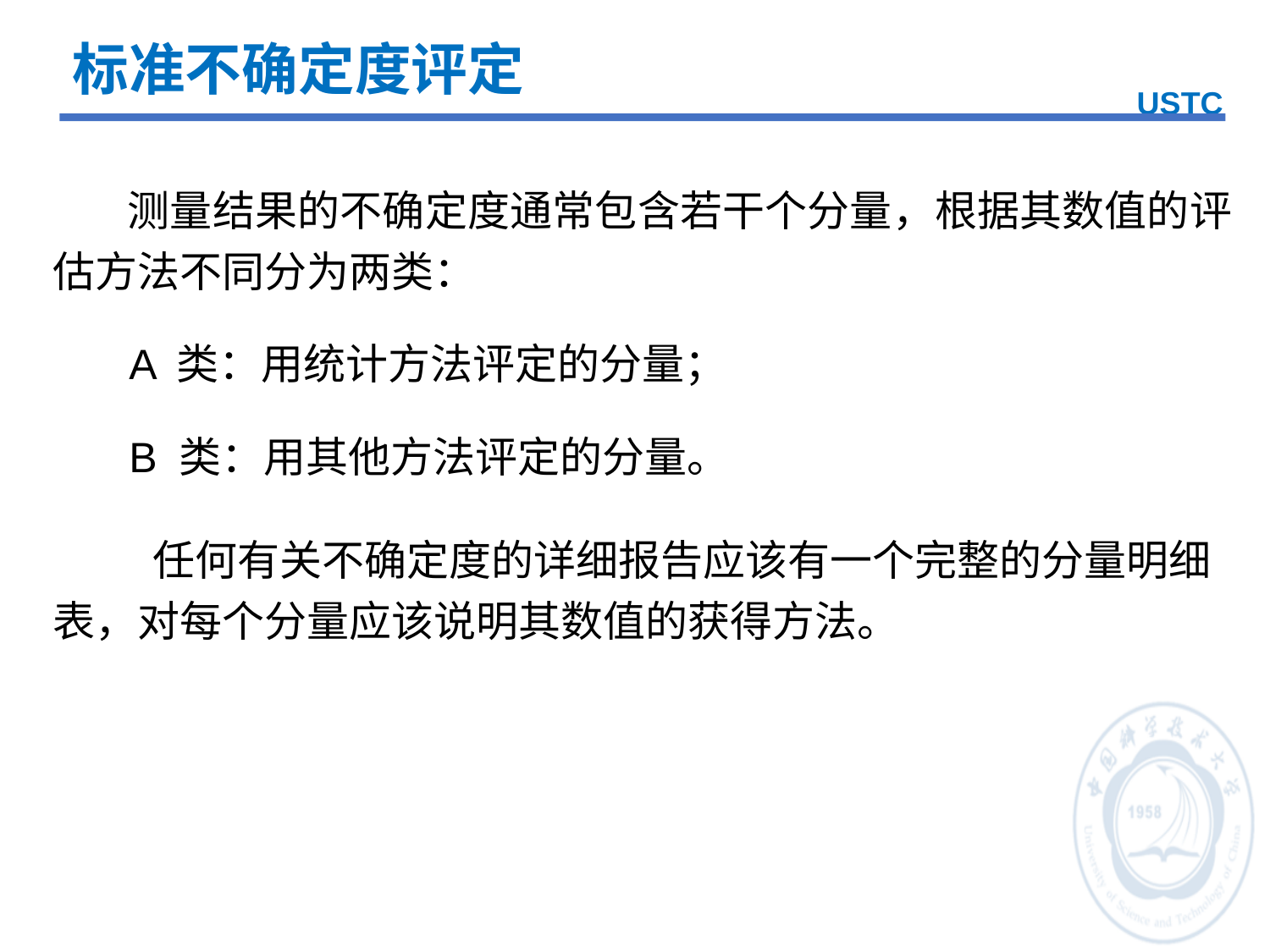

标准不确定度评定
USTC

测量结果的不确定度通常包含若干个分量，根据其数值的评估方法不同分为两类：
A 类：用统计方法评定的分量；
B 类：用其他方法评定的分量。
任何有关不确定度的详细报告应该有一个完整的分量明细表，对每个分量应该说明其数值的获得方法。